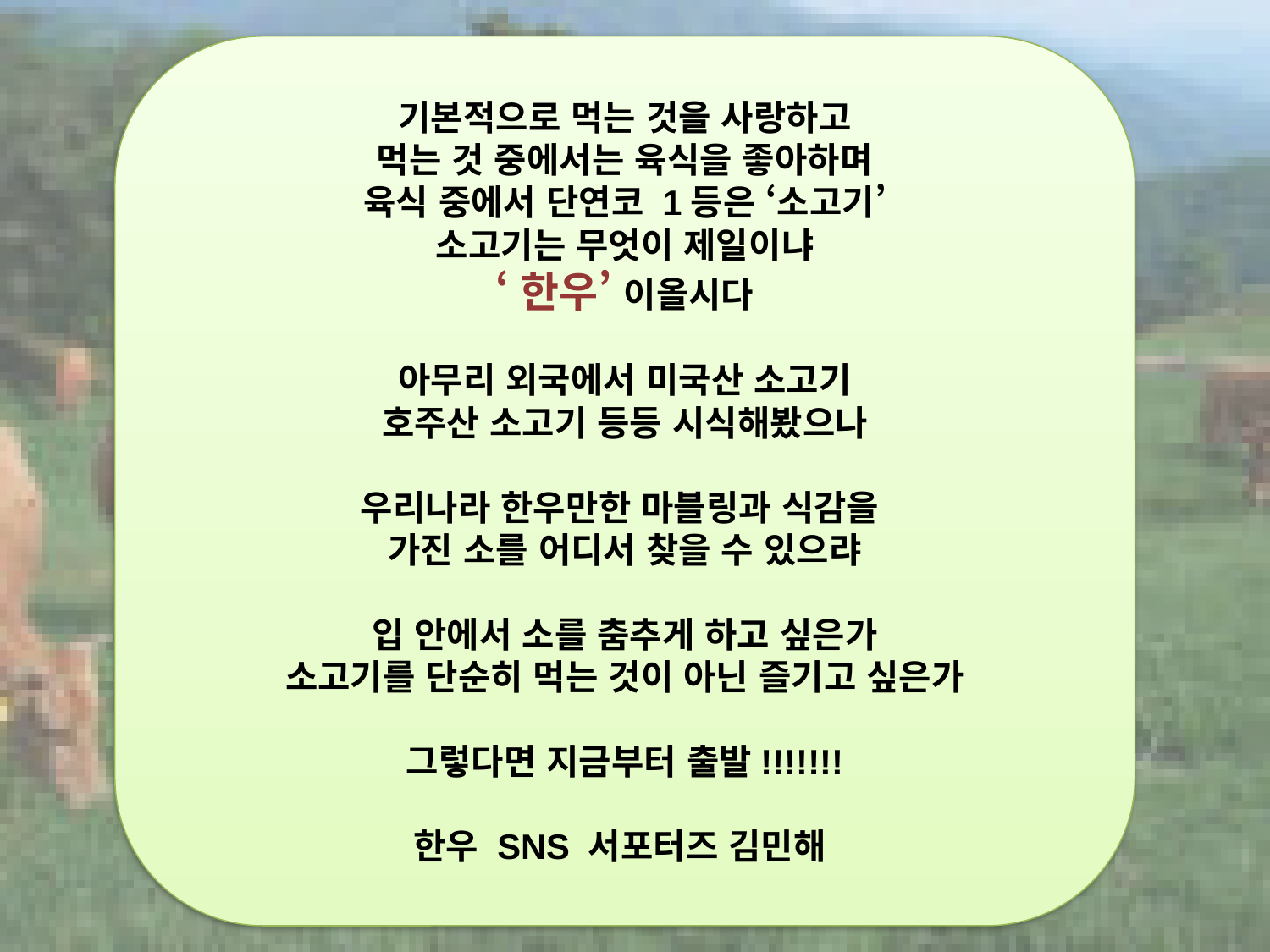

기본적으로 먹는 것을 사랑하고
먹는 것 중에서는 육식을 좋아하며
육식 중에서 단연코 1등은 ‘소고기’
소고기는 무엇이 제일이냐
‘한우’ 이올시다

아무리 외국에서 미국산 소고기
호주산 소고기 등등 시식해봤으나

우리나라 한우만한 마블링과 식감을
가진 소를 어디서 찾을 수 있으랴

입 안에서 소를 춤추게 하고 싶은가
소고기를 단순히 먹는 것이 아닌 즐기고 싶은가

그렇다면 지금부터 출발!!!!!!!

한우 SNS 서포터즈 김민해